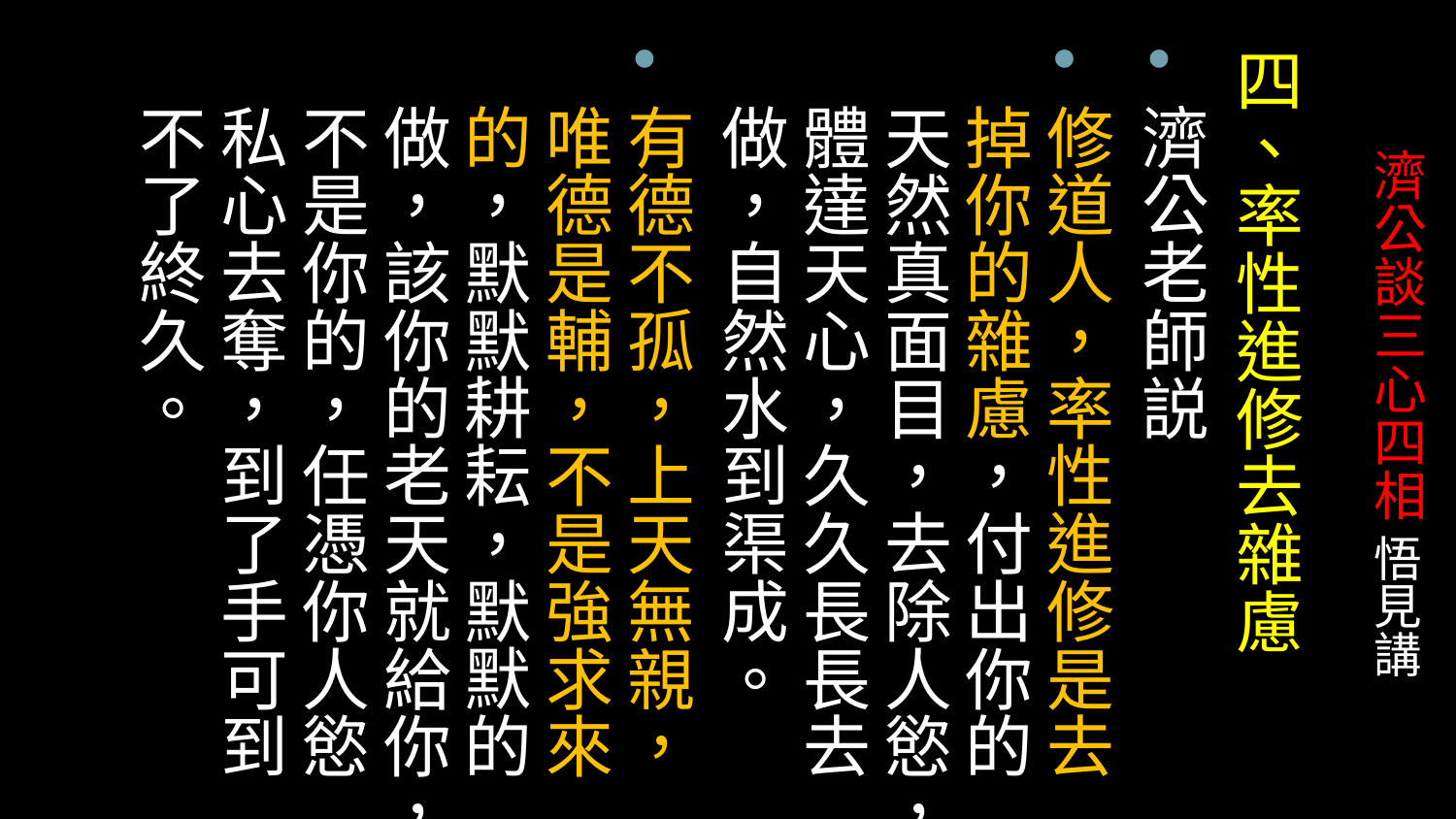

四、率性進修去雜慮
濟公老師説
修道人，率性進修是去掉你的雜慮，付出你的天然真面目，去除人慾，體達天心，久久長長去做，自然水到渠成。
有德不孤，上天無親，唯德是輔，不是強求來的，默默耕耘，默默的做，該你的老天就給你，不是你的，任憑你人慾私心去奪，到了手可到不了終久。

# 濟公談三心四相 悟見講